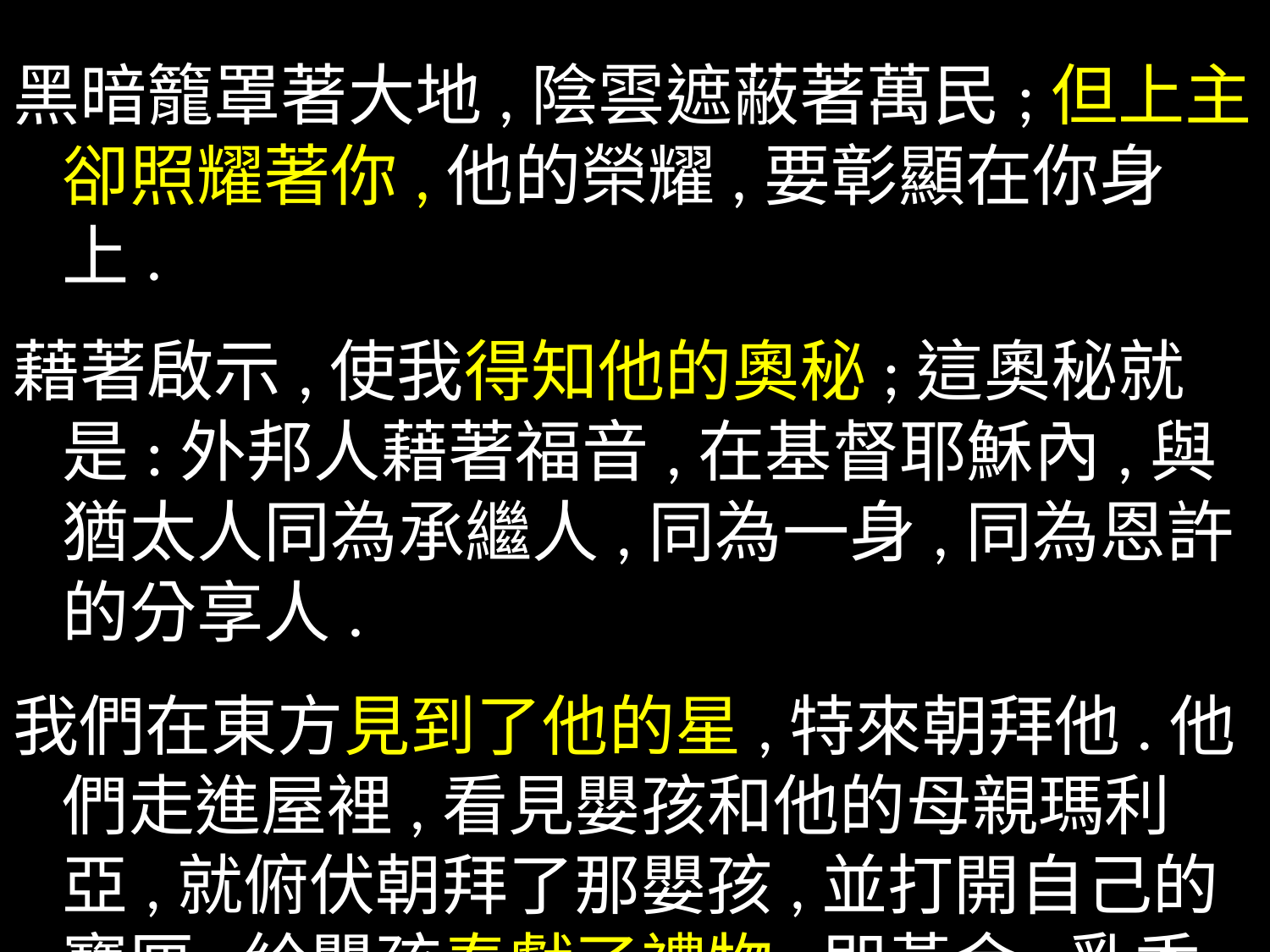

黑暗籠罩著大地,陰雲遮蔽著萬民;但上主卻照耀著你,他的榮耀,要彰顯在你身上.
藉著啟示,使我得知他的奧秘;這奧秘就是:外邦人藉著福音,在基督耶穌內,與猶太人同為承繼人,同為一身,同為恩許的分享人.
我們在東方見到了他的星,特來朝拜他.他們走進屋裡,看見嬰孩和他的母親瑪利亞,就俯伏朝拜了那嬰孩,並打開自己的寶匣,給嬰孩奉獻了禮物,即黃金,乳香和沒藥.